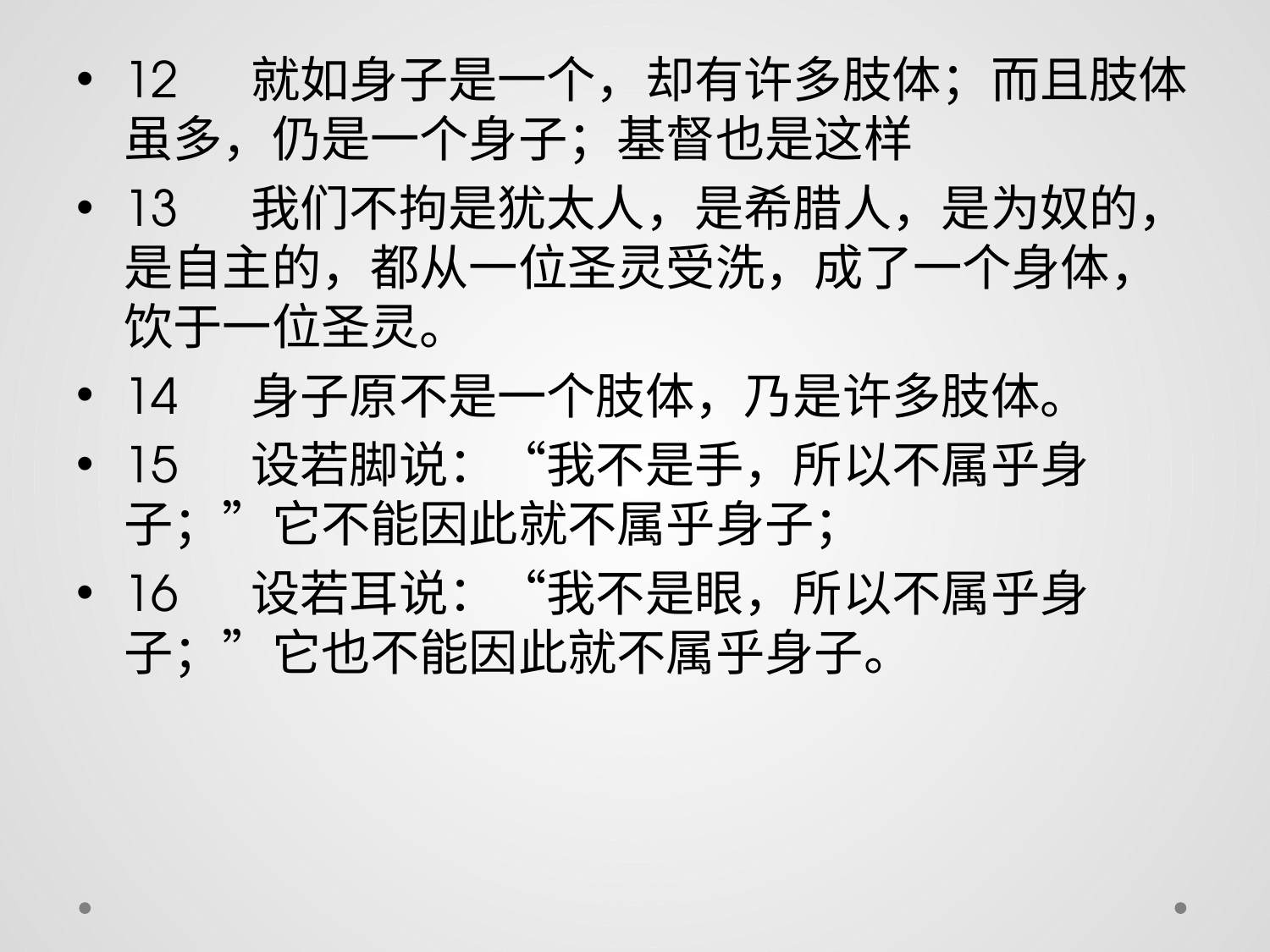

12 	就如身子是一个，却有许多肢体；而且肢体虽多，仍是一个身子；基督也是这样
13 	我们不拘是犹太人，是希腊人，是为奴的，是自主的，都从一位圣灵受洗，成了一个身体，饮于一位圣灵。
14 	身子原不是一个肢体，乃是许多肢体。
15 	设若脚说：“我不是手，所以不属乎身子；”它不能因此就不属乎身子；
16 	设若耳说：“我不是眼，所以不属乎身子；”它也不能因此就不属乎身子。